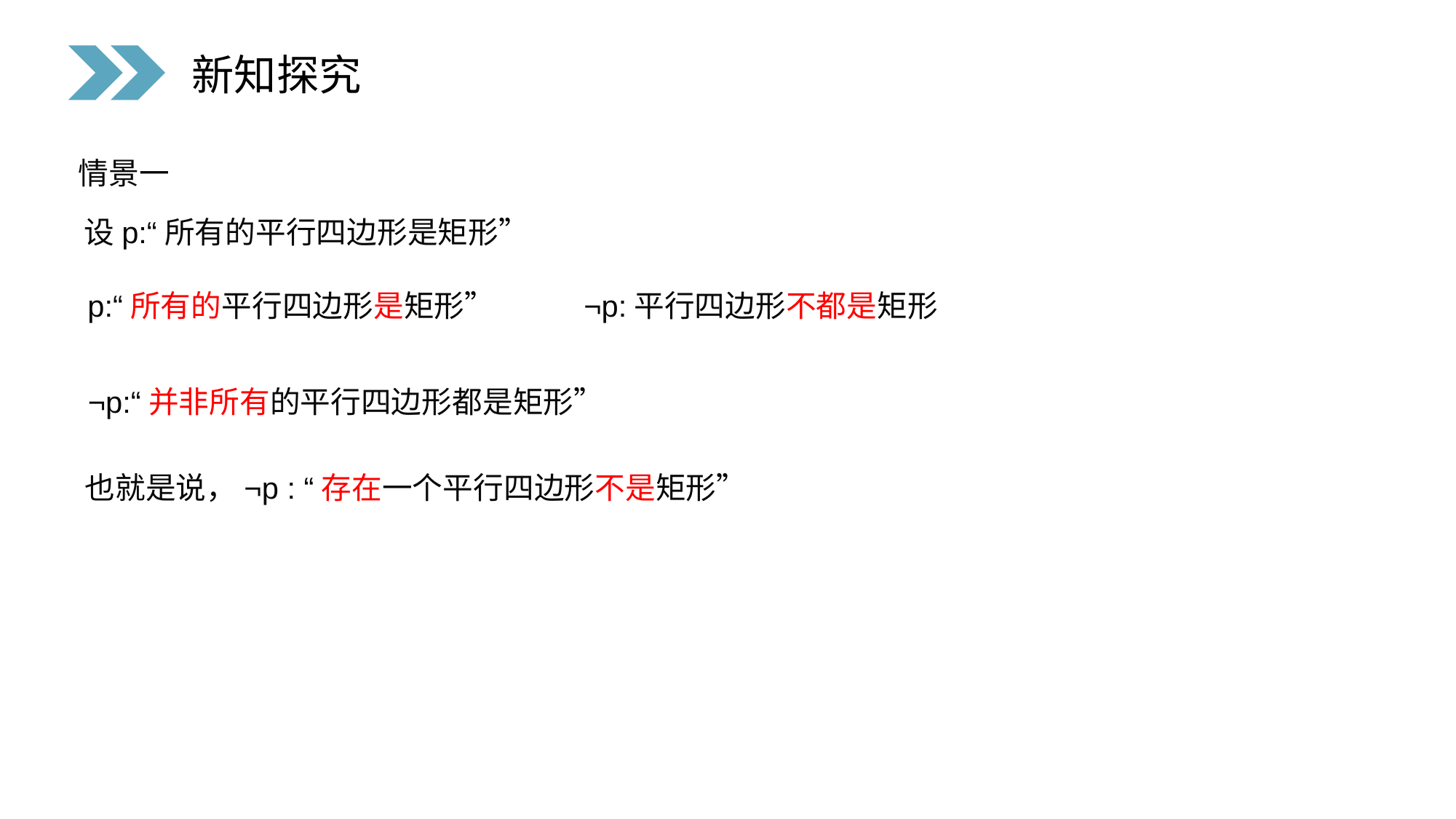

新知探究
情景一
设p:“所有的平行四边形是矩形”
¬p:平行四边形不都是矩形
p:“所有的平行四边形是矩形”
¬p:“并非所有的平行四边形都是矩形”
也就是说，¬p : “存在一个平行四边形不是矩形”